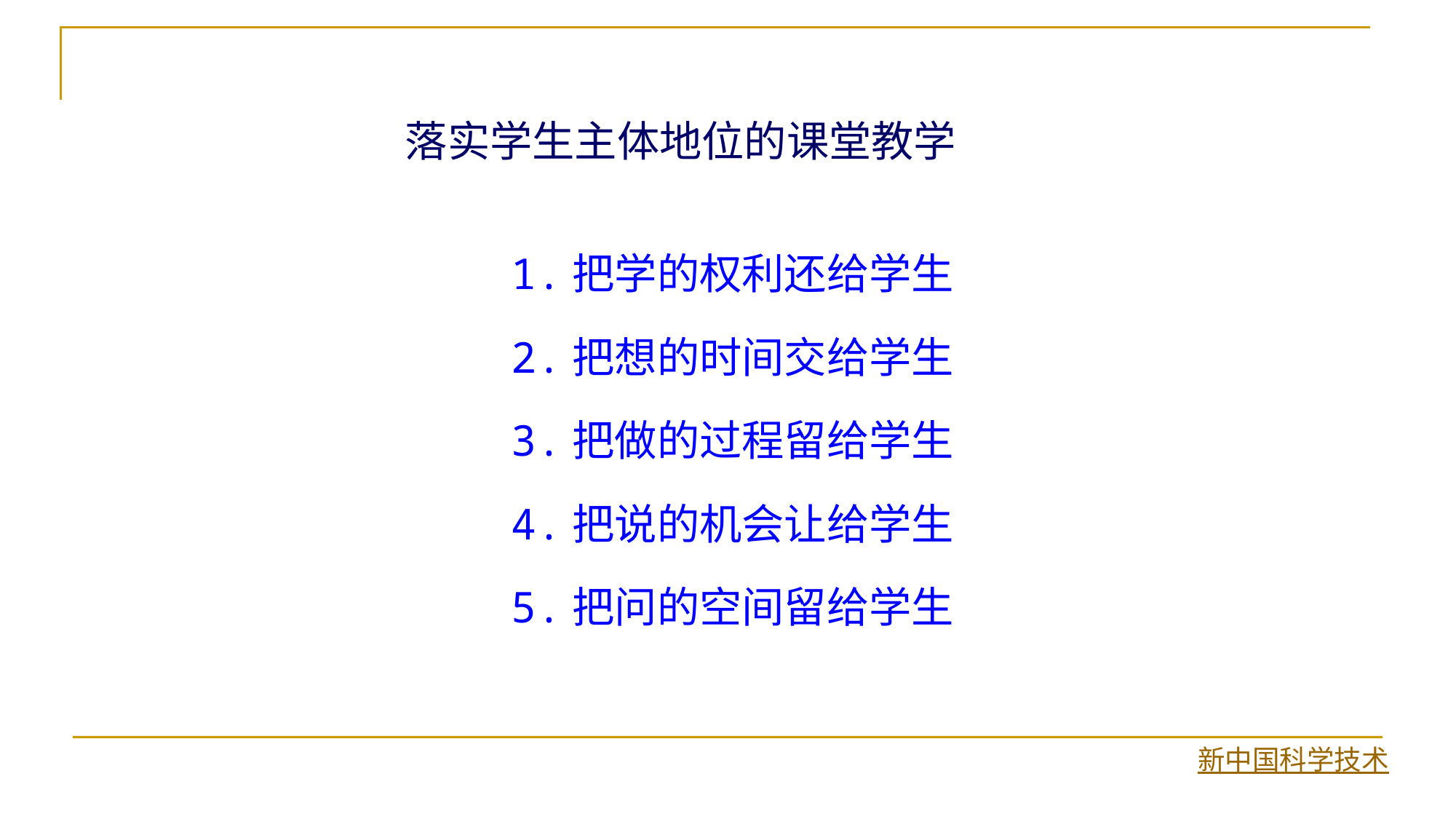

落实学生主体地位的课堂教学
1.把学的权利还给学生
2.把想的时间交给学生
3.把做的过程留给学生
4.把说的机会让给学生
5.把问的空间留给学生
新中国科学技术